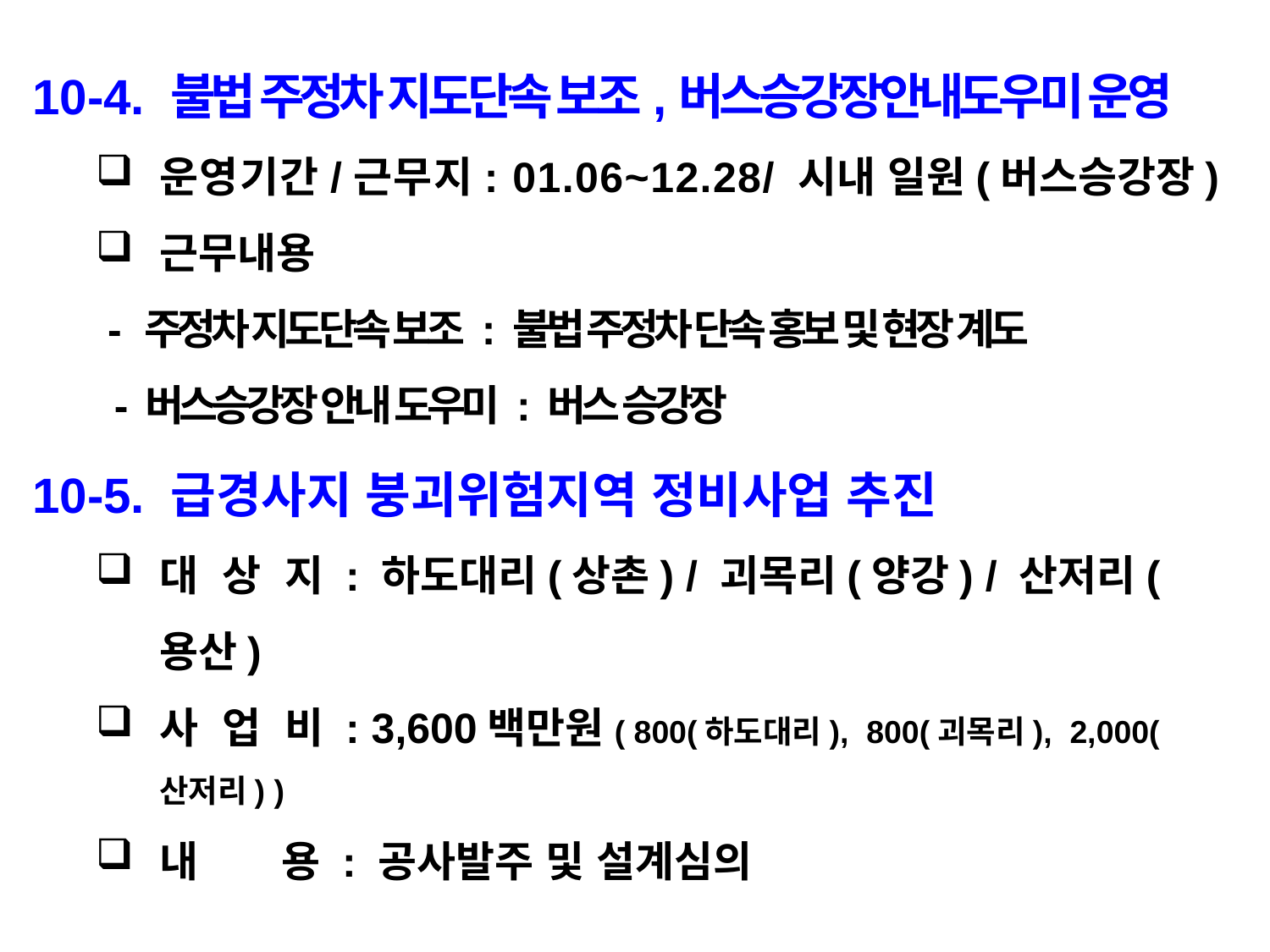

10-4. 불법 주정차 지도단속 보조,버스승강장안내도우미 운영
운영기간/근무지: 01.06~12.28/ 시내 일원(버스승강장)
근무내용
 - 주정차 지도단속 보조 : 불법 주정차 단속 홍보 및 현장 계도
  - 버스승강장 안내 도우미 : 버스 승강장
10-5. 급경사지 붕괴위험지역 정비사업 추진
대  상  지 : 하도대리(상촌) / 괴목리(양강) / 산저리(용산)
사  업  비 : 3,600백만원( 800(하도대리),  800(괴목리),  2,000(산저리) )
내       용 : 공사발주 및 설계심의